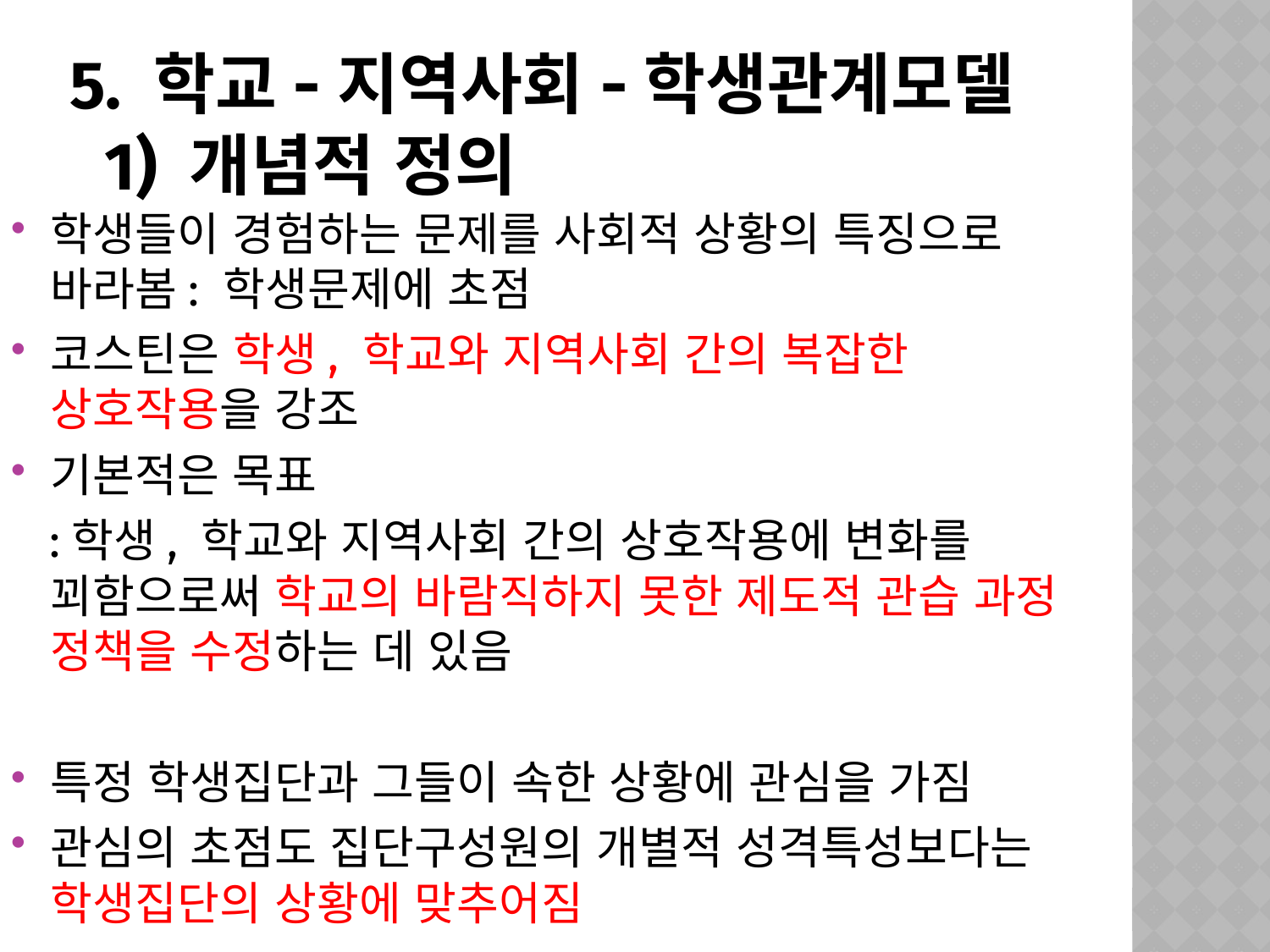

# 5. 학교-지역사회-학생관계모델 1) 개념적 정의
학생들이 경험하는 문제를 사회적 상황의 특징으로 바라봄: 학생문제에 초점
코스틴은 학생, 학교와 지역사회 간의 복잡한 상호작용을 강조
기본적은 목표
   :학생, 학교와 지역사회 간의 상호작용에 변화를 꾀함으로써 학교의 바람직하지 못한 제도적 관습 과정 정책을 수정하는 데 있음

특정 학생집단과 그들이 속한 상황에 관심을 가짐
관심의 초점도 집단구성원의 개별적 성격특성보다는 학생집단의 상황에 맞추어짐